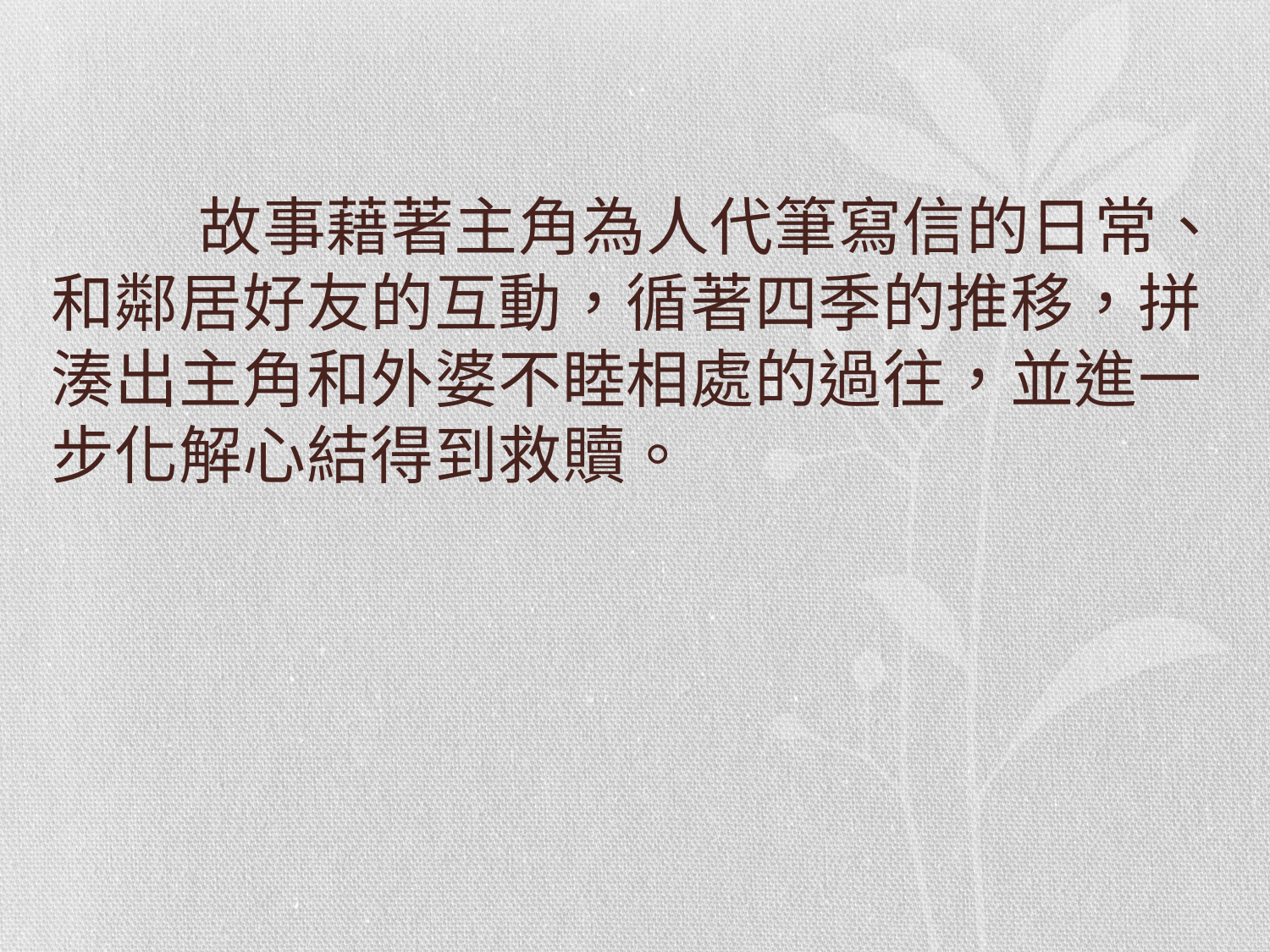

#
         故事藉著主角為人代筆寫信的日常、和鄰居好友的互動，循著四季的推移，拼湊出主角和外婆不睦相處的過往，並進一步化解心結得到救贖。